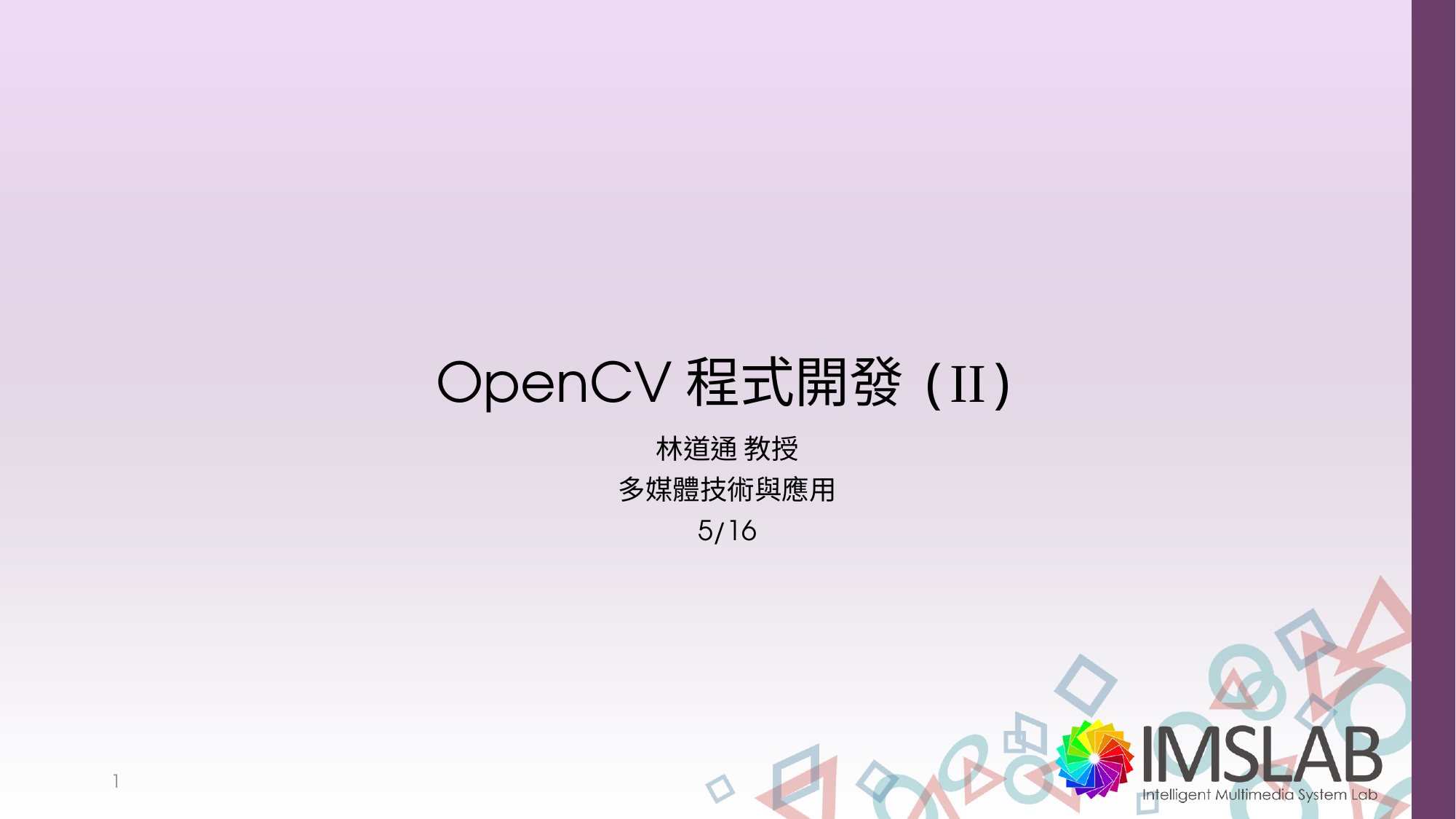

# OpenCV程式開發(II)
林道通 教授
多媒體技術與應用
5/16
1